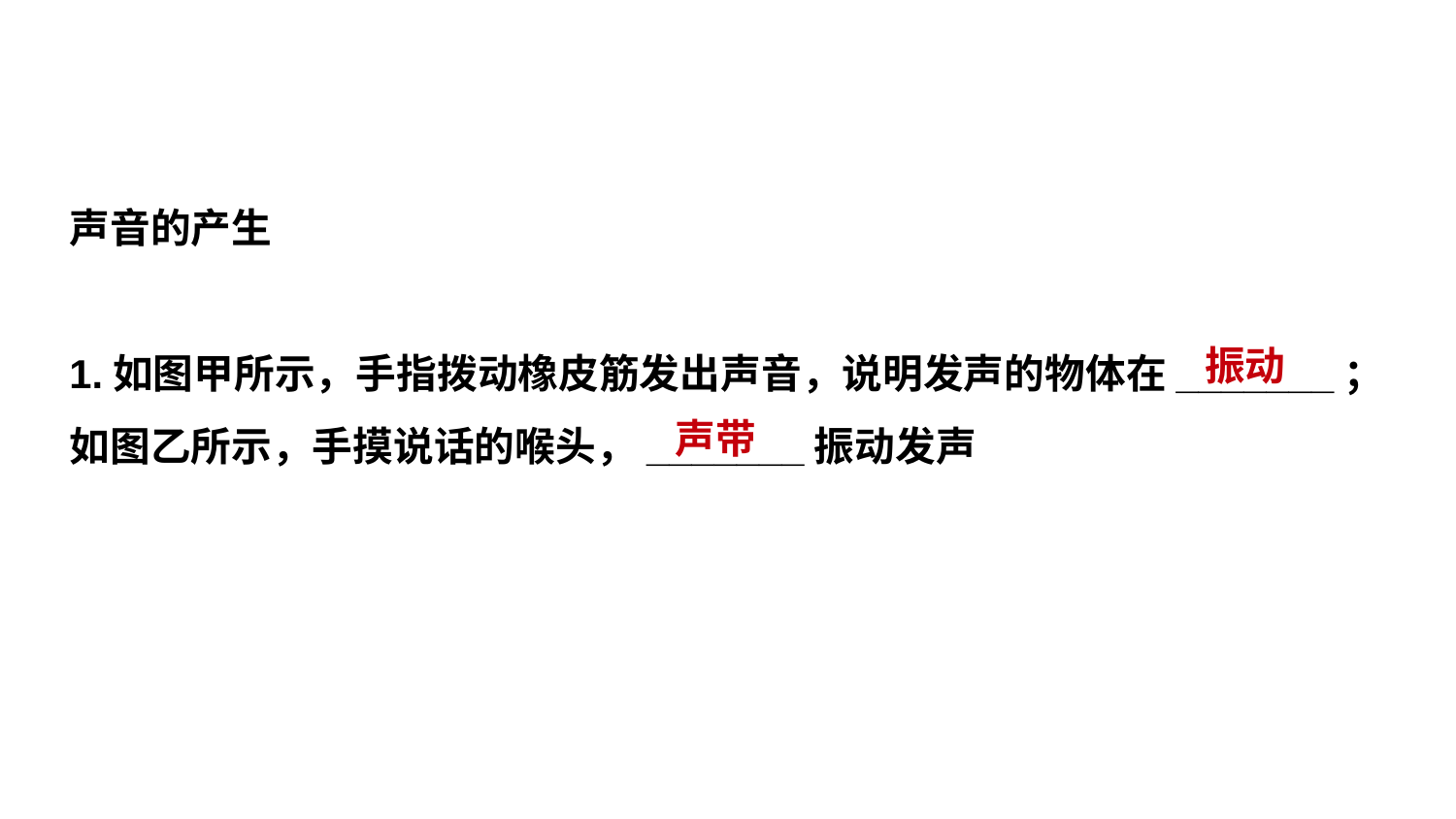

声音的产生

1.如图甲所示，手指拨动橡皮筋发出声音，说明发声的物体在_______；
如图乙所示，手摸说话的喉头，_______振动发声
 振动
 声带